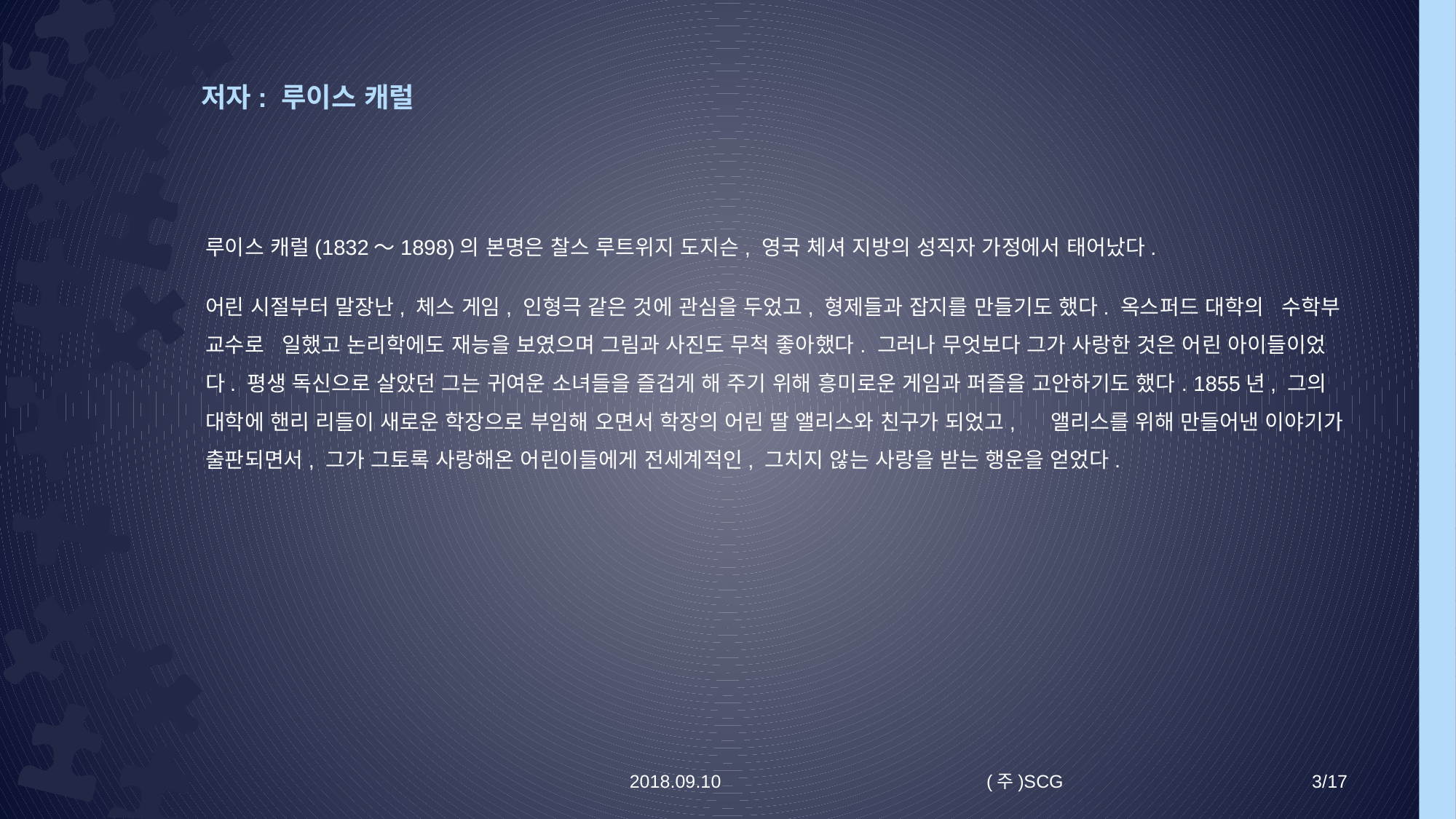

# 저자: 루이스 캐럴

루이스 캐럴(1832～1898)의 본명은 찰스 루트위지 도지슨, 영국 체셔 지방의 성직자 가정에서 태어났다.
어린 시절부터 말장난, 체스 게임, 인형극 같은 것에 관심을 두었고, 형제들과 잡지를 만들기도 했다. 옥스퍼드 대학의   수학부 교수로   일했고 논리학에도 재능을 보였으며 그림과 사진도 무척 좋아했다. 그러나 무엇보다 그가 사랑한 것은 어린 아이들이었다. 평생 독신으로 살았던 그는 귀여운 소녀들을 즐겁게 해 주기 위해 흥미로운 게임과 퍼즐을 고안하기도 했다. 1855년, 그의 대학에 핸리 리들이 새로운 학장으로 부임해 오면서 학장의 어린 딸 앨리스와 친구가 되었고,     앨리스를 위해 만들어낸 이야기가 출판되면서, 그가 그토록 사랑해온 어린이들에게 전세계적인, 그치지 않는 사랑을 받는 행운을 얻었다.

2018.09.10
(주)SCG
3/17